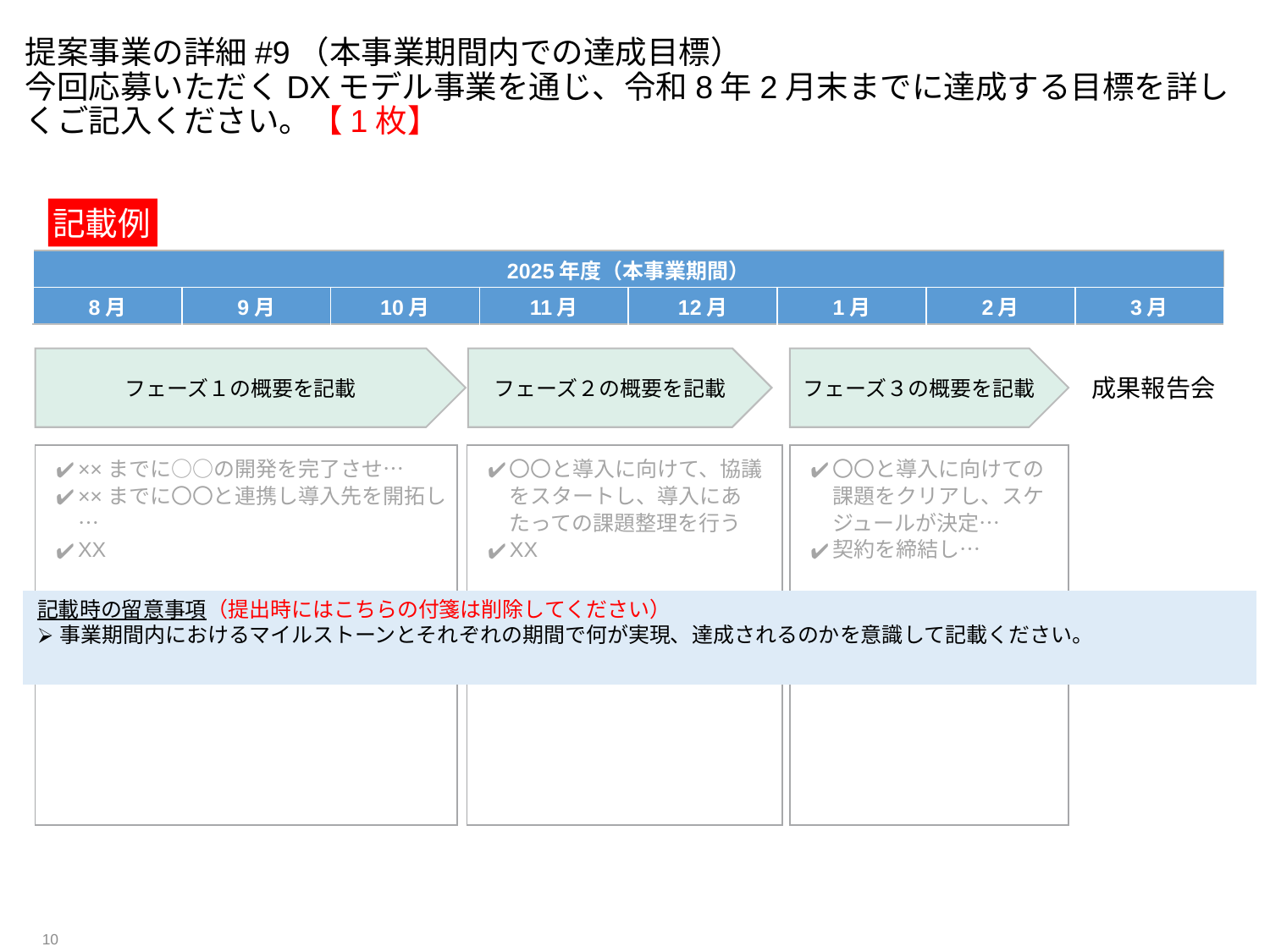

# 提案事業の詳細#9（本事業期間内での達成目標） 今回応募いただくDXモデル事業を通じ、令和8年2月末までに達成する目標を詳しくご記入ください。【1枚】
記載例
| 2025年度（本事業期間） |  |  |  |  |  |  |  |
| --- | --- | --- | --- | --- | --- | --- | --- |
| 8月 | 9月 | 10月 | 11月 | 12月 | 1月 | 2月 | 3月 |
フェーズ１の概要を記載
フェーズ２の概要を記載
フェーズ３の概要を記載
成果報告会
××までに○○の開発を完了させ…
××までに〇〇と連携し導入先を開拓し…
XX
〇〇と導入に向けて、協議をスタートし、導入にあたっての課題整理を行う
XX

〇〇と導入に向けての課題をクリアし、スケジュールが決定…
契約を締結し…
記載時の留意事項（提出時にはこちらの付箋は削除してください）
事業期間内におけるマイルストーンとそれぞれの期間で何が実現、達成されるのかを意識して記載ください。
10